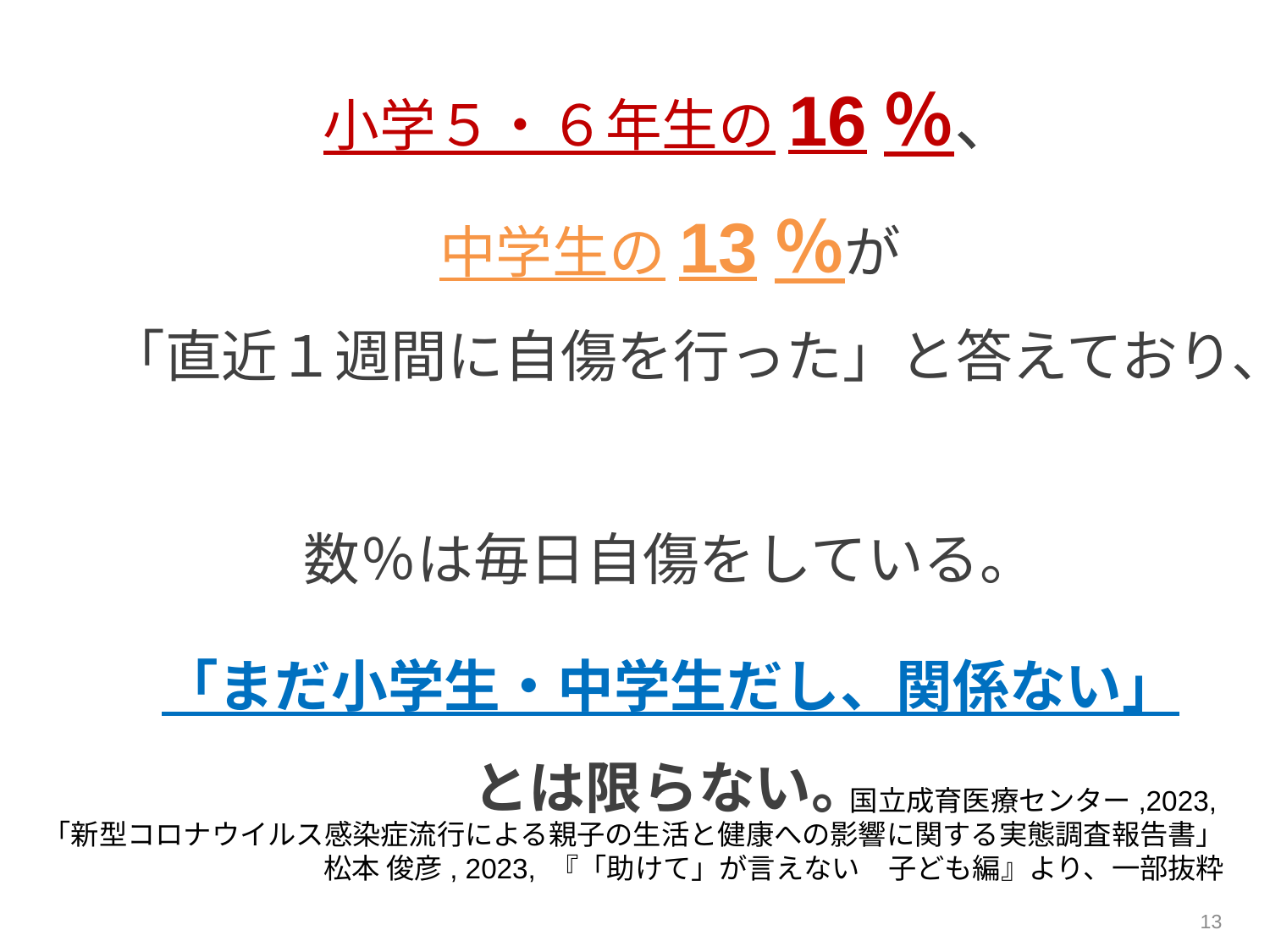

# 小学５・６年生の16％、 中学生の13％が 「直近１週間に自傷を行った」と答えており、 数％は毎日自傷をしている。 「まだ小学生・中学生だし、関係ない」 とは限らない。
国立成育医療センター,2023,
「新型コロナウイルス感染症流行による親子の生活と健康への影響に関する実態調査報告書」
松本 俊彦, 2023, 『「助けて」が言えない　子ども編』より、一部抜粋

13